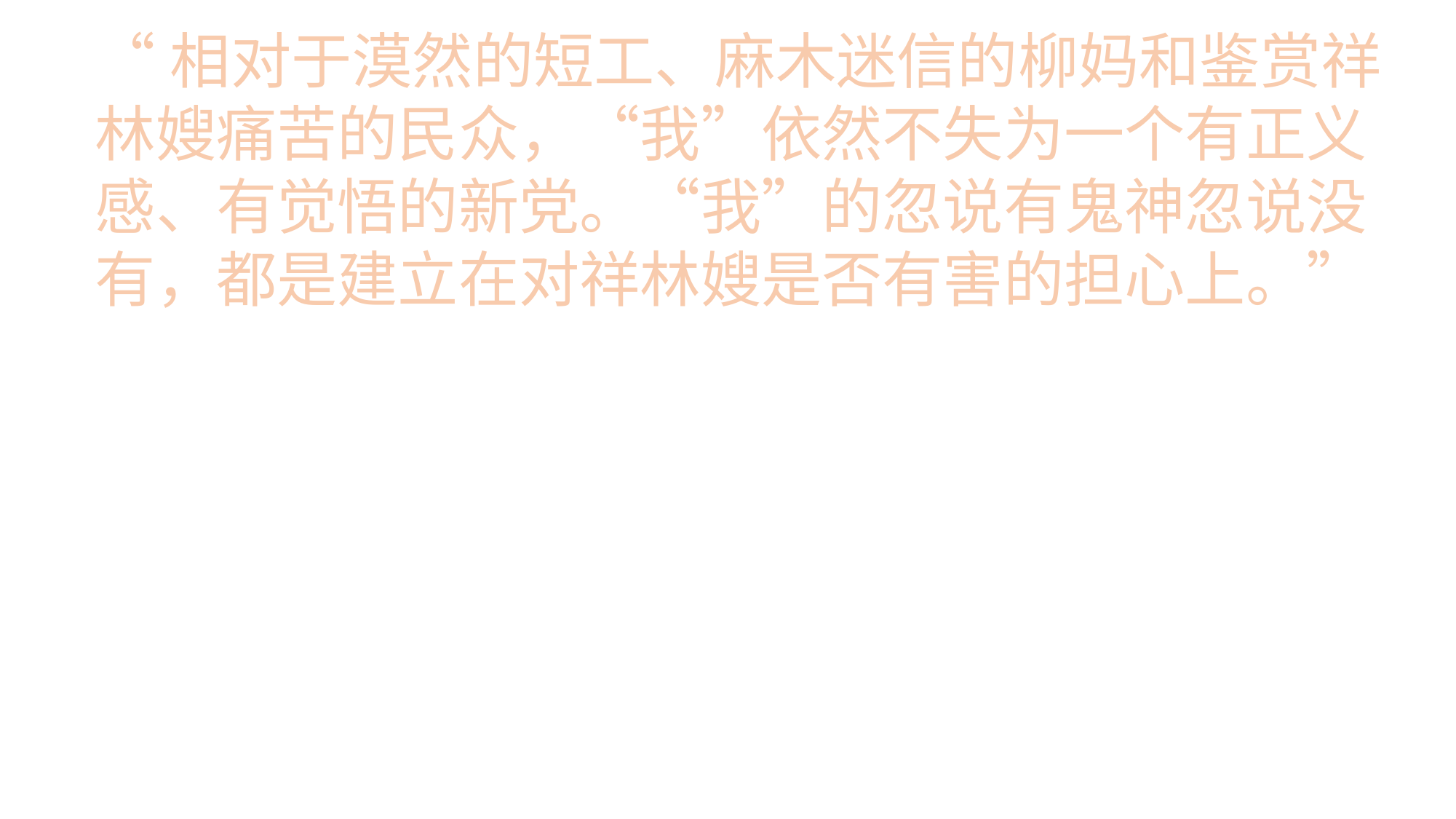

# “相对于漠然的短工、麻木迷信的柳妈和鉴赏祥林嫂痛苦的民众，“我”依然不失为一个有正义感、有觉悟的新党。“我”的忽说有鬼神忽说没有，都是建立在对祥林嫂是否有害的担心上。”